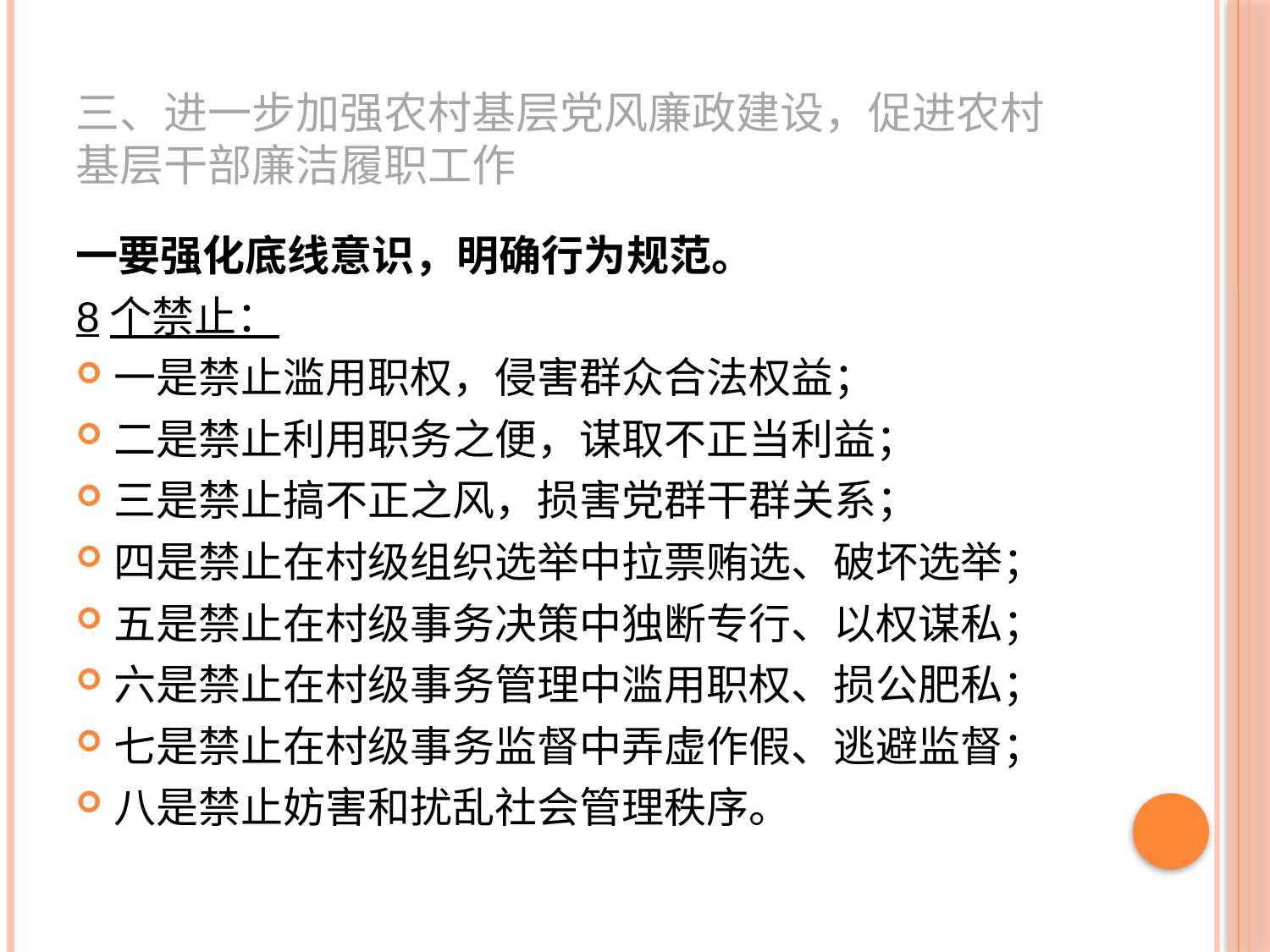

# 三、进一步加强农村基层党风廉政建设，促进农村基层干部廉洁履职工作
一要强化底线意识，明确行为规范。
8个禁止：
一是禁止滥用职权，侵害群众合法权益；
二是禁止利用职务之便，谋取不正当利益；
三是禁止搞不正之风，损害党群干群关系；
四是禁止在村级组织选举中拉票贿选、破坏选举；
五是禁止在村级事务决策中独断专行、以权谋私；
六是禁止在村级事务管理中滥用职权、损公肥私；
七是禁止在村级事务监督中弄虚作假、逃避监督；
八是禁止妨害和扰乱社会管理秩序。